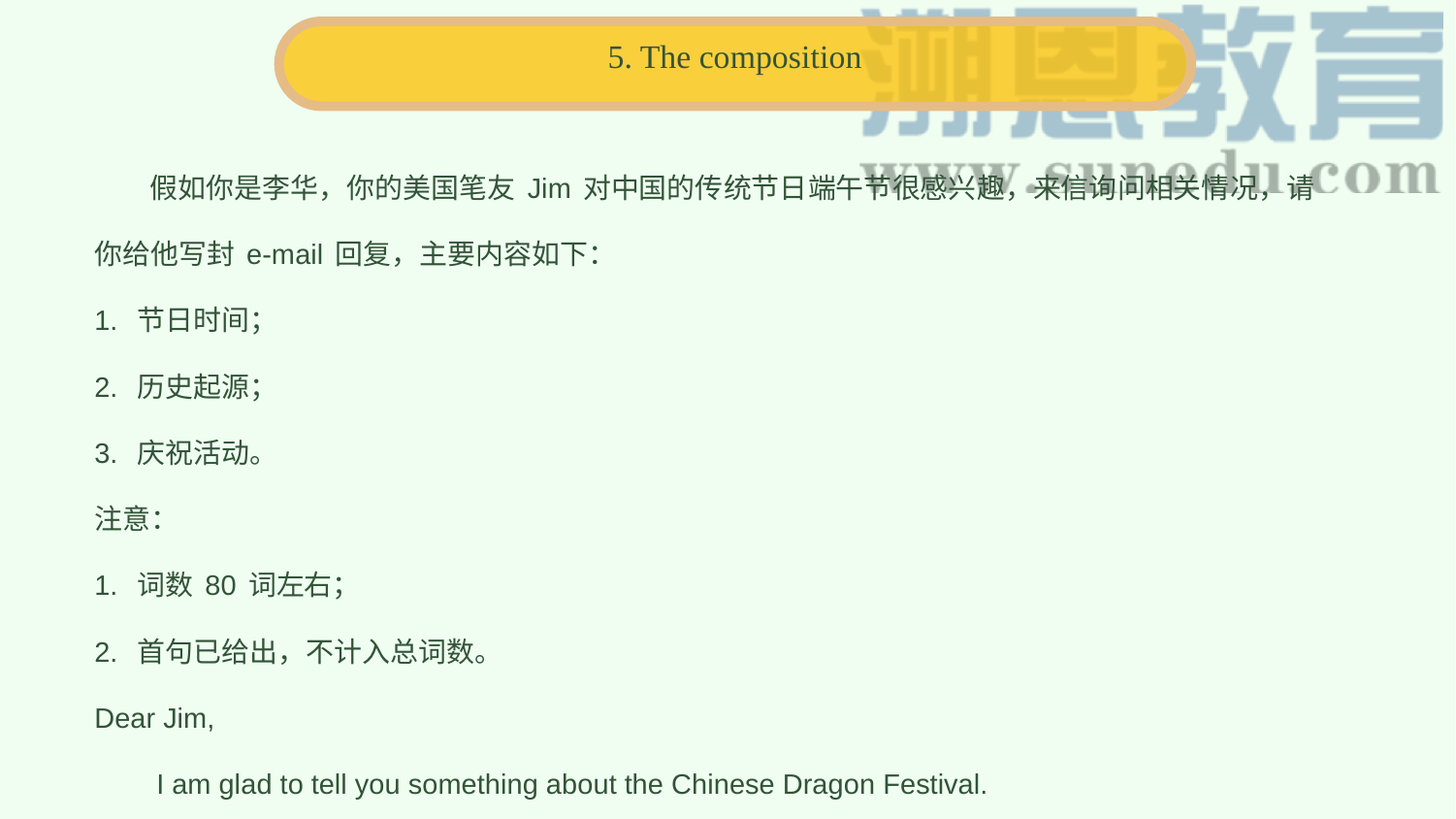

5. The composition

       假如你是李华，你的美国笔友Jim对中国的传统节日端午节很感兴趣，来信询问相关情况，请你给他写封e-mail回复，主要内容如下：
1. 节日时间；
2. 历史起源；
3. 庆祝活动。
注意：
1. 词数80词左右；
2. 首句已给出，不计入总词数。
Dear Jim,
        I am glad to tell you something about the Chinese Dragon Festival.
____________________________________________________________________________________________________________________________________________________________________________________________________________
                                                                                                   Yours,
                                                                                                    Li Hua